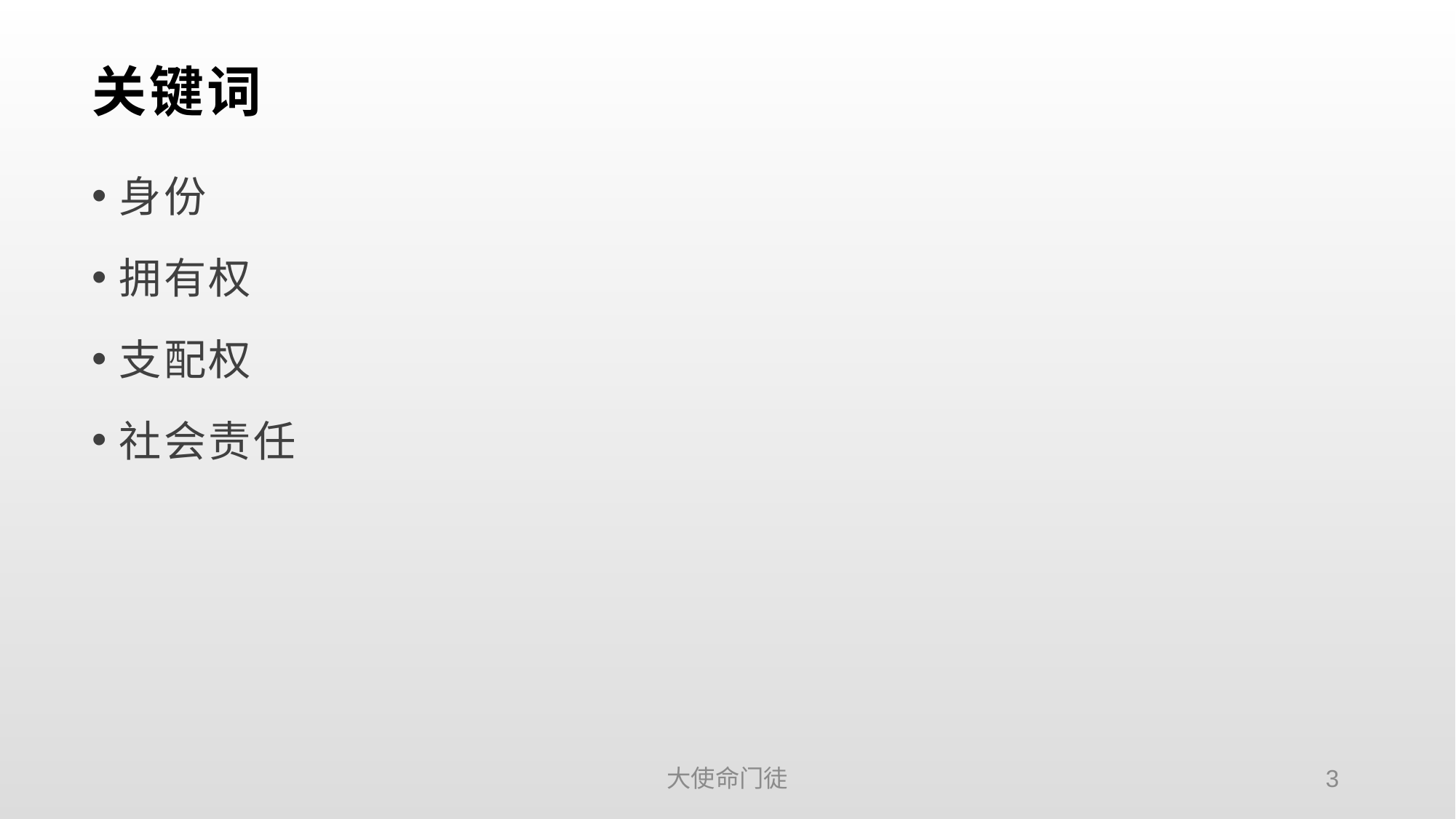

# 关键词
身份
拥有权
支配权
社会责任
大使命门徒
3